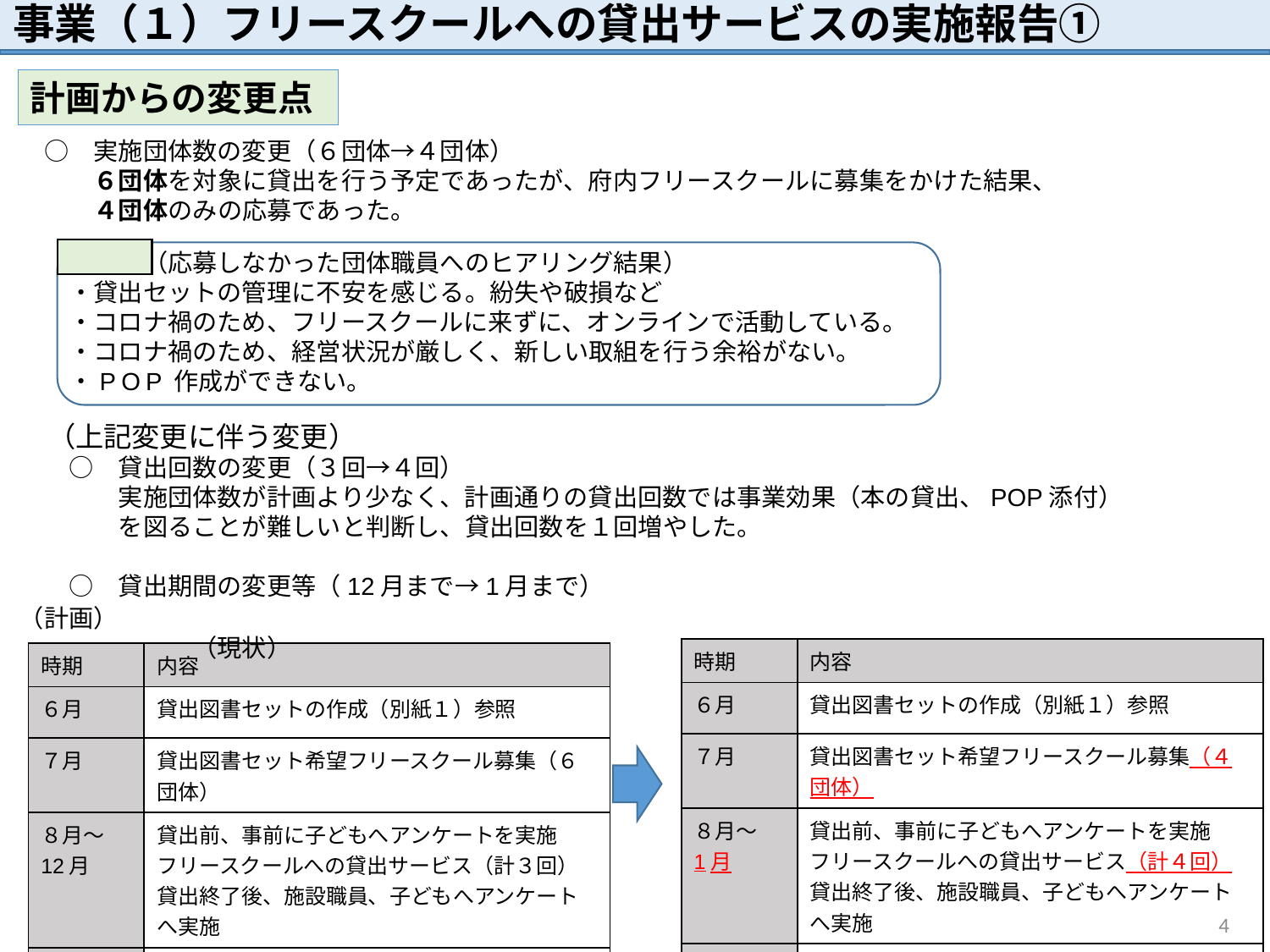

# 事業（１）フリースクールへの貸出サービスの実施報告①

計画からの変更点
　○　実施団体数の変更（６団体→４団体）
　　　６団体を対象に貸出を行う予定であったが、府内フリースクールに募集をかけた結果、
　　　４団体のみの応募であった。

　　　　　（応募しなかった団体職員へのヒアリング結果）
　　・貸出セットの管理に不安を感じる。紛失や破損など
　　・コロナ禍のため、フリースクールに来ずに、オンラインで活動している。
　　・コロナ禍のため、経営状況が厳しく、新しい取組を行う余裕がない。
　　・POP作成ができない。

　（上記変更に伴う変更）
　　○　貸出回数の変更（３回→４回）
　　　　実施団体数が計画より少なく、計画通りの貸出回数では事業効果（本の貸出、POP添付）
　　　　を図ることが難しいと判断し、貸出回数を１回増やした。

　　○　貸出期間の変更等（12月まで→1月まで）
理由

（計画）　　　　　　　　　　　　　　　　　　　　　　　　　　　　　　　　　（現状）
| 時期 | 内容 |
| --- | --- |
| ６月 | 貸出図書セットの作成（別紙１）参照 |
| ７月 | 貸出図書セット希望フリースクール募集（４団体） |
| ８月～ 1月 | 貸出前、事前に子どもへアンケートを実施 フリースクールへの貸出サービス（計４回） 貸出終了後、施設職員、子どもへアンケートへ実施 |
| ２月 | 府立中央図書館にて、展示 |
| 時期 | 内容 |
| --- | --- |
| ６月 | 貸出図書セットの作成（別紙１）参照 |
| ７月 | 貸出図書セット希望フリースクール募集（６団体） |
| ８月～ 12月 | 貸出前、事前に子どもへアンケートを実施 フリースクールへの貸出サービス（計３回） 貸出終了後、施設職員、子どもへアンケートへ実施 |
| １月 | 府立中央図書館にて、展示 |

4